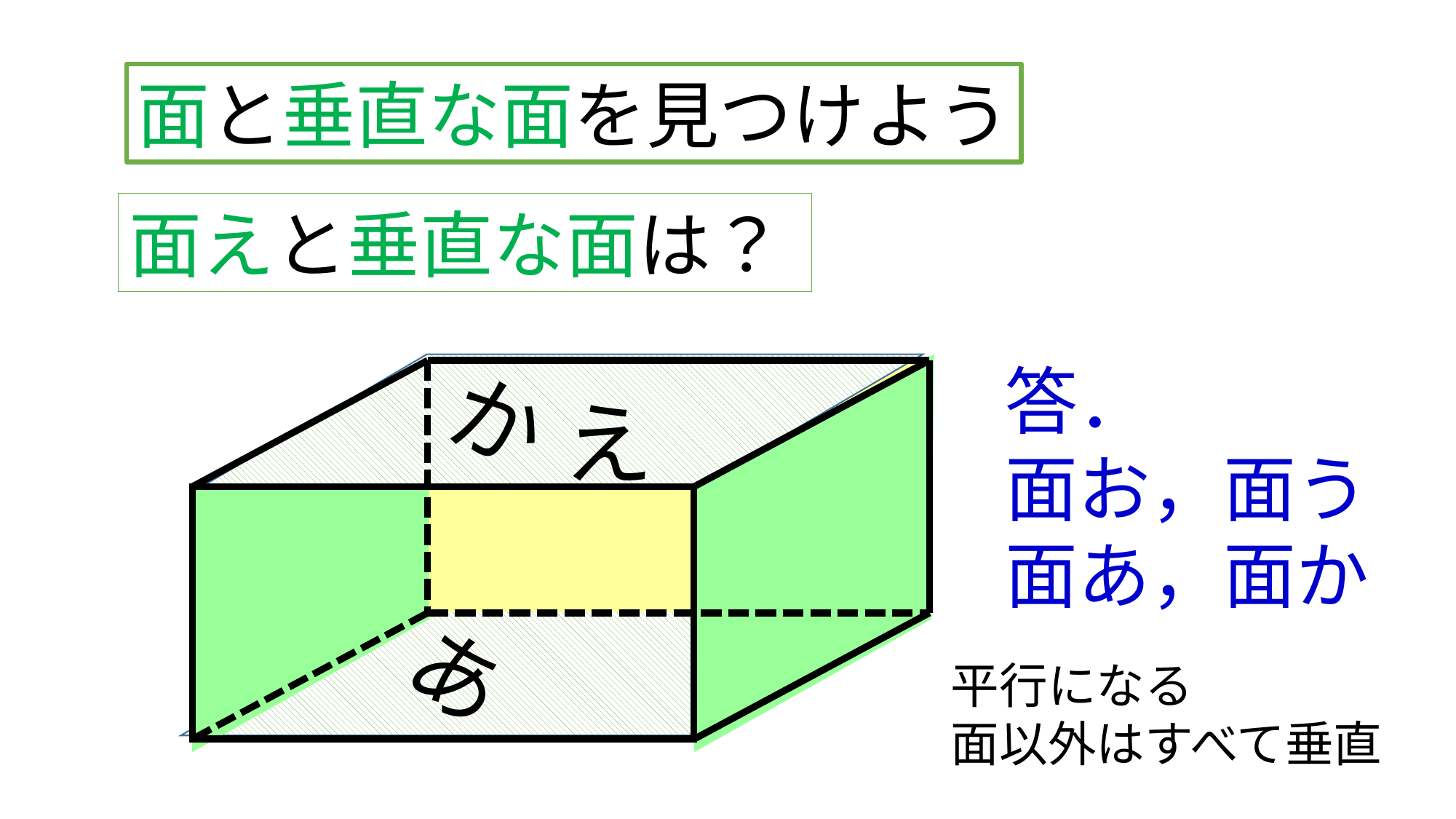

面と垂直な面を見つけよう
面えと垂直な面は？
答．
面お，面う

か

え

面あ，面か

あ
平行になる
面以外はすべて垂直